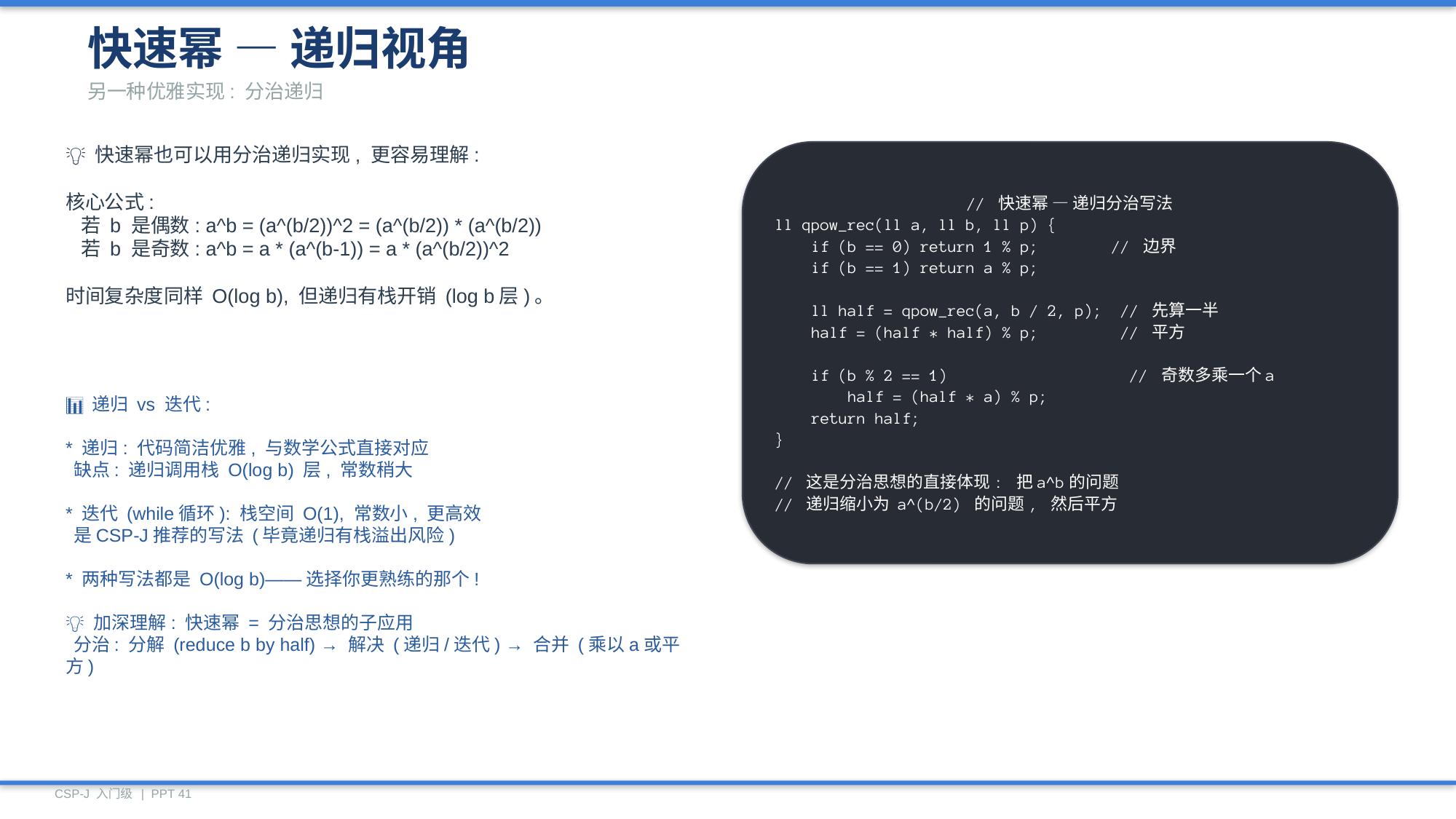

快速幂 — 递归视角
另一种优雅实现: 分治递归
💡 快速幂也可以用分治递归实现, 更容易理解:
核心公式:
  若 b 是偶数: a^b = (a^(b/2))^2 = (a^(b/2)) * (a^(b/2))
  若 b 是奇数: a^b = a * (a^(b-1)) = a * (a^(b/2))^2
时间复杂度同样 O(log b), 但递归有栈开销 (log b层)。
// 快速幂 — 递归分治写法
ll qpow_rec(ll a, ll b, ll p) {
    if (b == 0) return 1 % p;        // 边界
    if (b == 1) return a % p;

    ll half = qpow_rec(a, b / 2, p);  // 先算一半
    half = (half * half) % p;         // 平方

    if (b % 2 == 1)                    // 奇数多乘一个a
        half = (half * a) % p;
    return half;
}

// 这是分治思想的直接体现: 把a^b的问题
// 递归缩小为 a^(b/2) 的问题, 然后平方
📊 递归 vs 迭代:
* 递归: 代码简洁优雅, 与数学公式直接对应
  缺点: 递归调用栈 O(log b) 层, 常数稍大
* 迭代 (while循环): 栈空间 O(1), 常数小, 更高效
  是CSP-J推荐的写法 (毕竟递归有栈溢出风险)
* 两种写法都是 O(log b)——选择你更熟练的那个!
💡 加深理解: 快速幂 = 分治思想的子应用
  分治: 分解 (reduce b by half) → 解决 (递归/迭代) → 合并 (乘以a或平方)

CSP-J 入门级  |  PPT 41